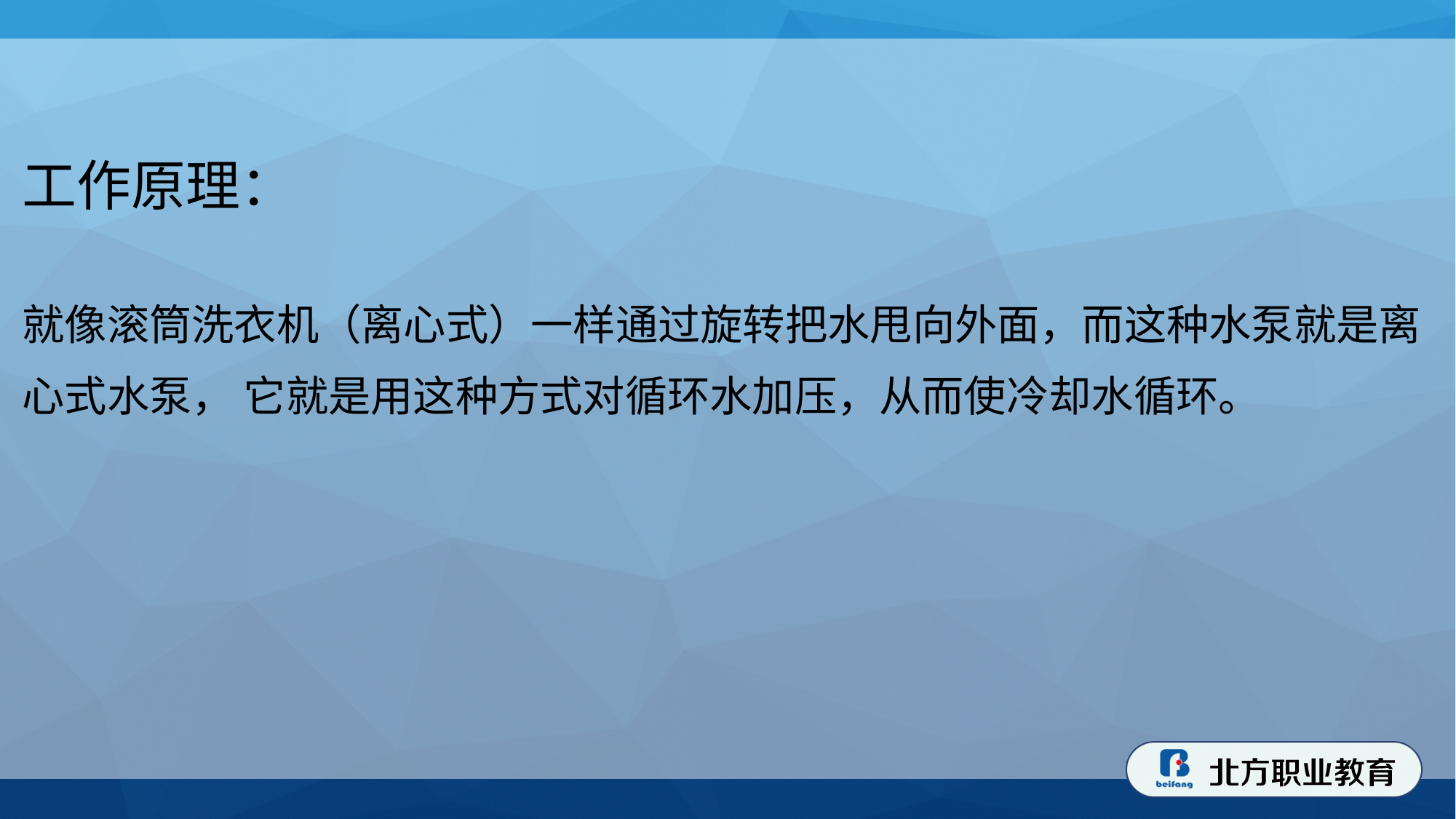

工作原理：

就像滚筒洗衣机（离心式）一样通过旋转把水甩向外面，而这种水泵就是离心式水泵， 它就是用这种方式对循环水加压，从而使冷却水循环。